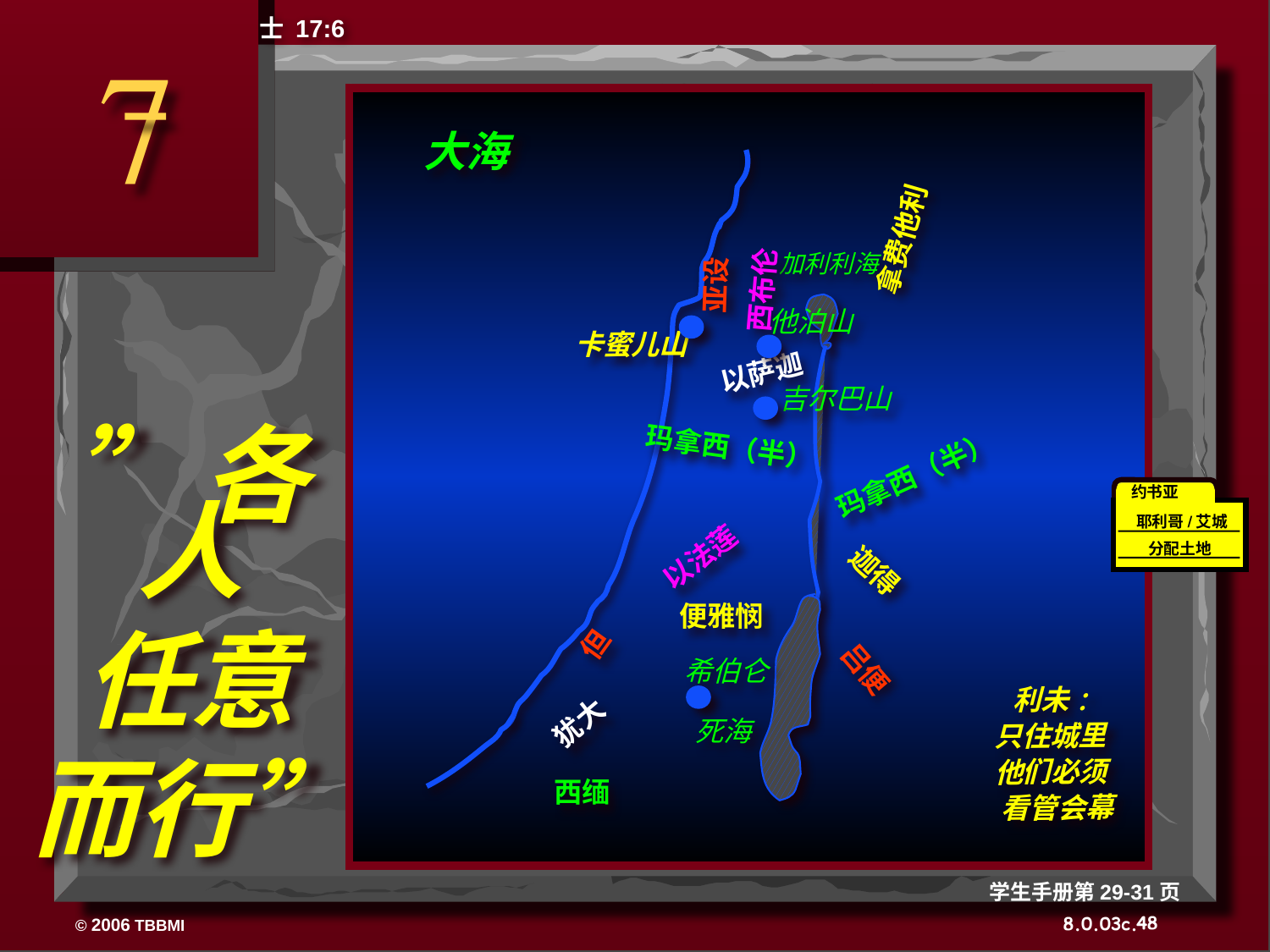

士 17:6

7

大海

拿费他利
亚设
西布伦
加利利海

”各人
任意
而行”

他泊山

卡蜜儿山
以萨迦

吉尔巴山

  玛拿西（半）
 玛拿西（半）
约书亚

以法莲

耶利哥/艾城

分配土地

但

便雅悯

迦得
希伯仑
犹大
利未:
  只住城里
他们必须
看管会幕

吕便
死海
西缅
学生手册第29-31页
48